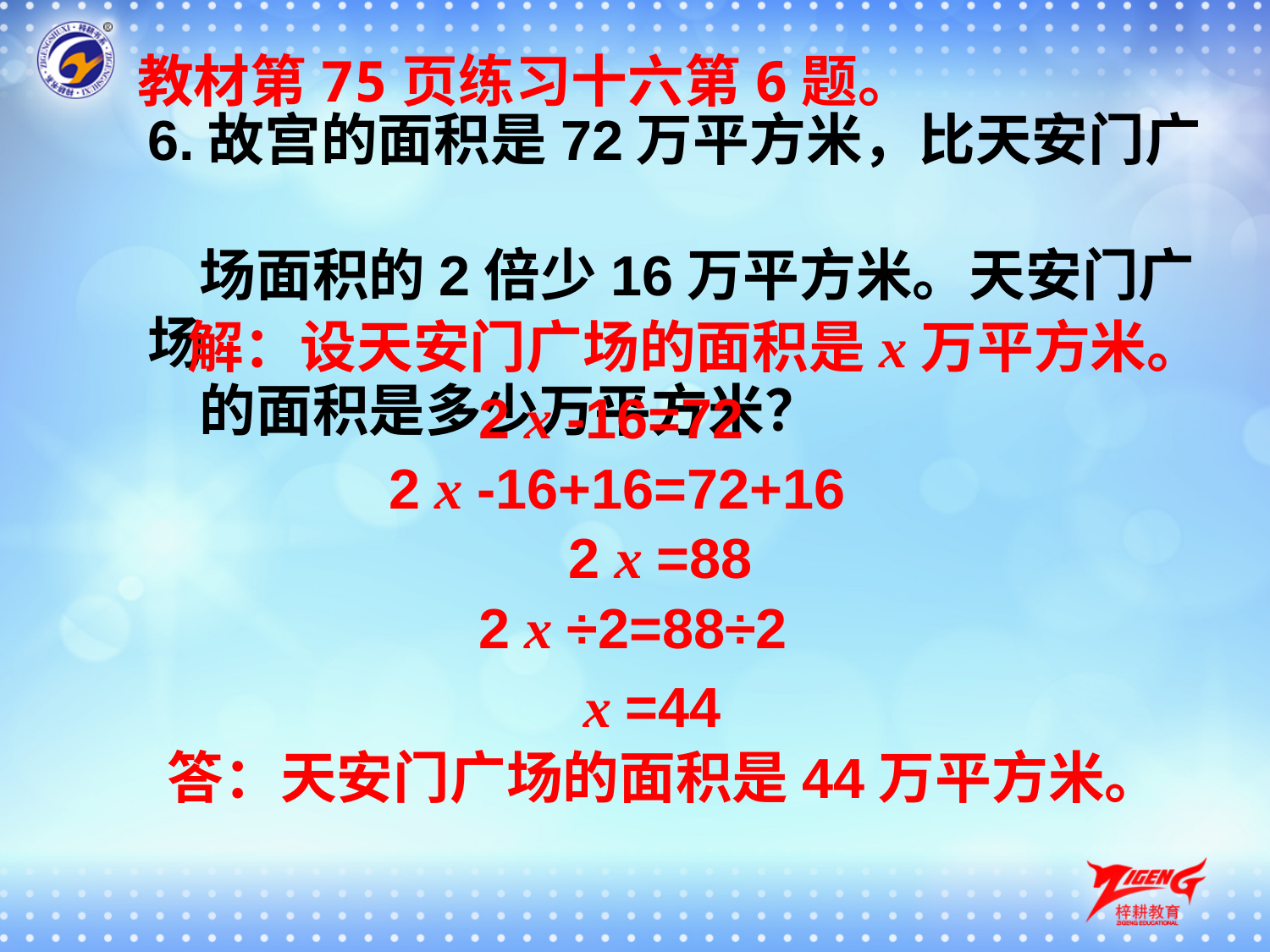

教材第75页练习十六第6题。
6.故宫的面积是72万平方米，比天安门广
   场面积的2倍少16万平方米。天安门广场
   的面积是多少万平方米？

解：设天安门广场的面积是x万平方米。
  2 x -16=72
  2 x -16+16=72+16
  2 x =88
  2 x ÷2=88÷2
 x =44
答：天安门广场的面积是44万平方米。